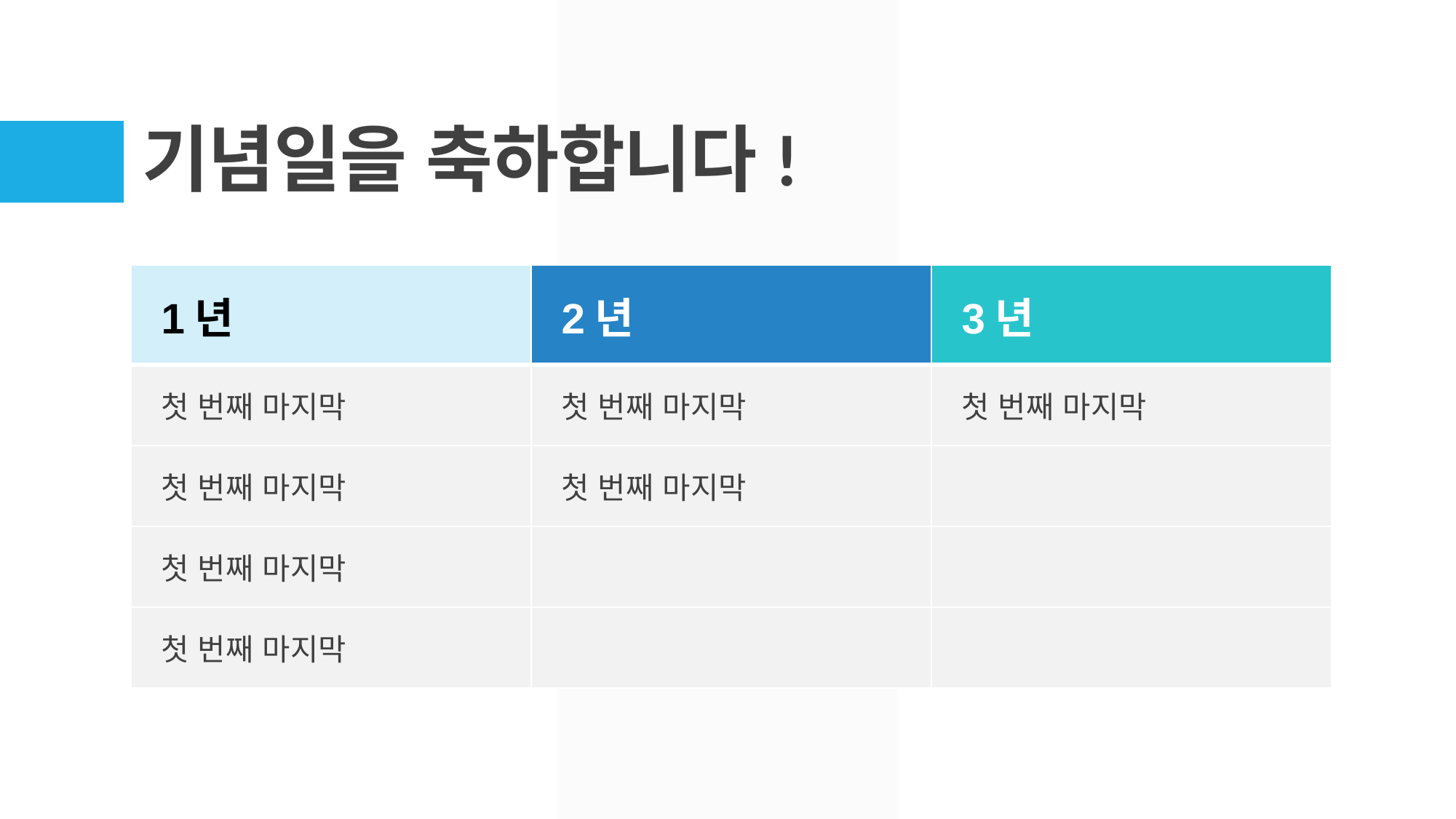

# 기념일을 축하합니다!
| 1년 | 2년 | 3년 |
| --- | --- | --- |
| 첫 번째 마지막 | 첫 번째 마지막 | 첫 번째 마지막 |
| 첫 번째 마지막 | 첫 번째 마지막 |  |
| 첫 번째 마지막 |  |  |
| 첫 번째 마지막 |  |  |